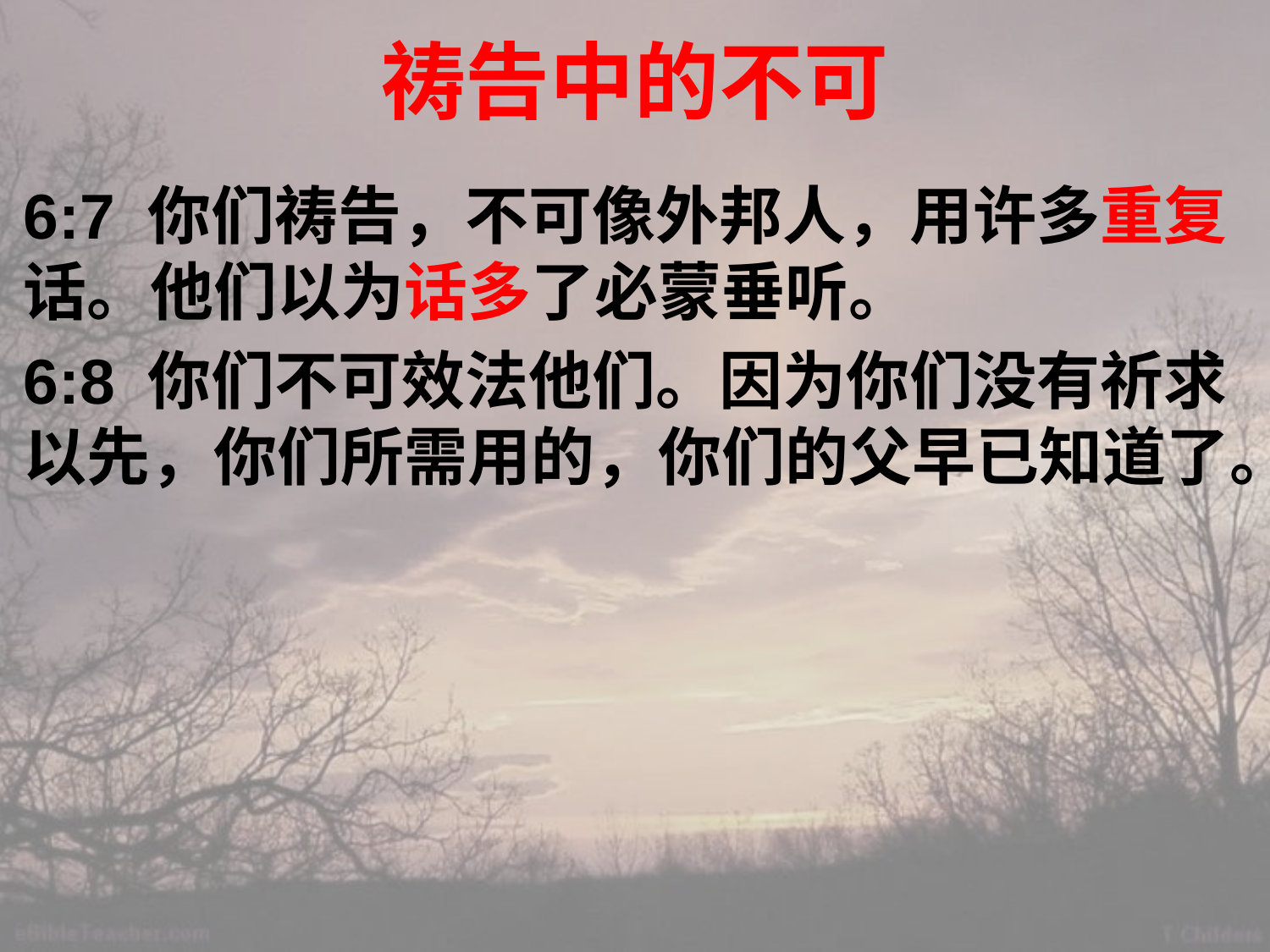

# 祷告中的不可
6:7 你们祷告，不可像外邦人，用许多重复话。他们以为话多了必蒙垂听。
6:8 你们不可效法他们。因为你们没有祈求以先，你们所需用的，你们的父早已知道了。